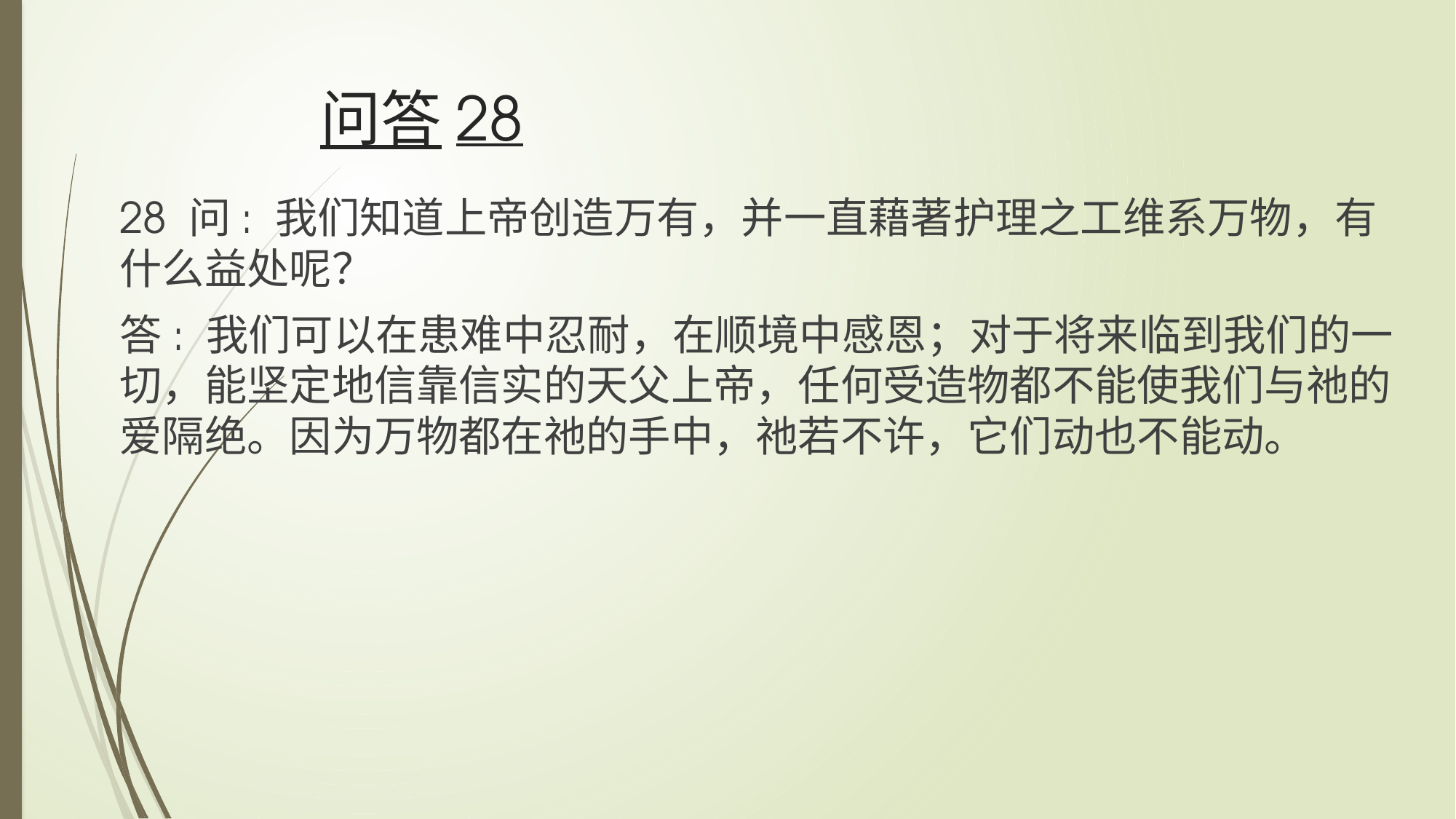

# 问答28
28 问: 我们知道上帝创造万有，并一直藉著护理之工维系万物，有什么益处呢？
答: 我们可以在患难中忍耐，在顺境中感恩；对于将来临到我们的一切，能坚定地信靠信实的天父上帝，任何受造物都不能使我们与祂的爱隔绝。因为万物都在祂的手中，祂若不许，它们动也不能动。